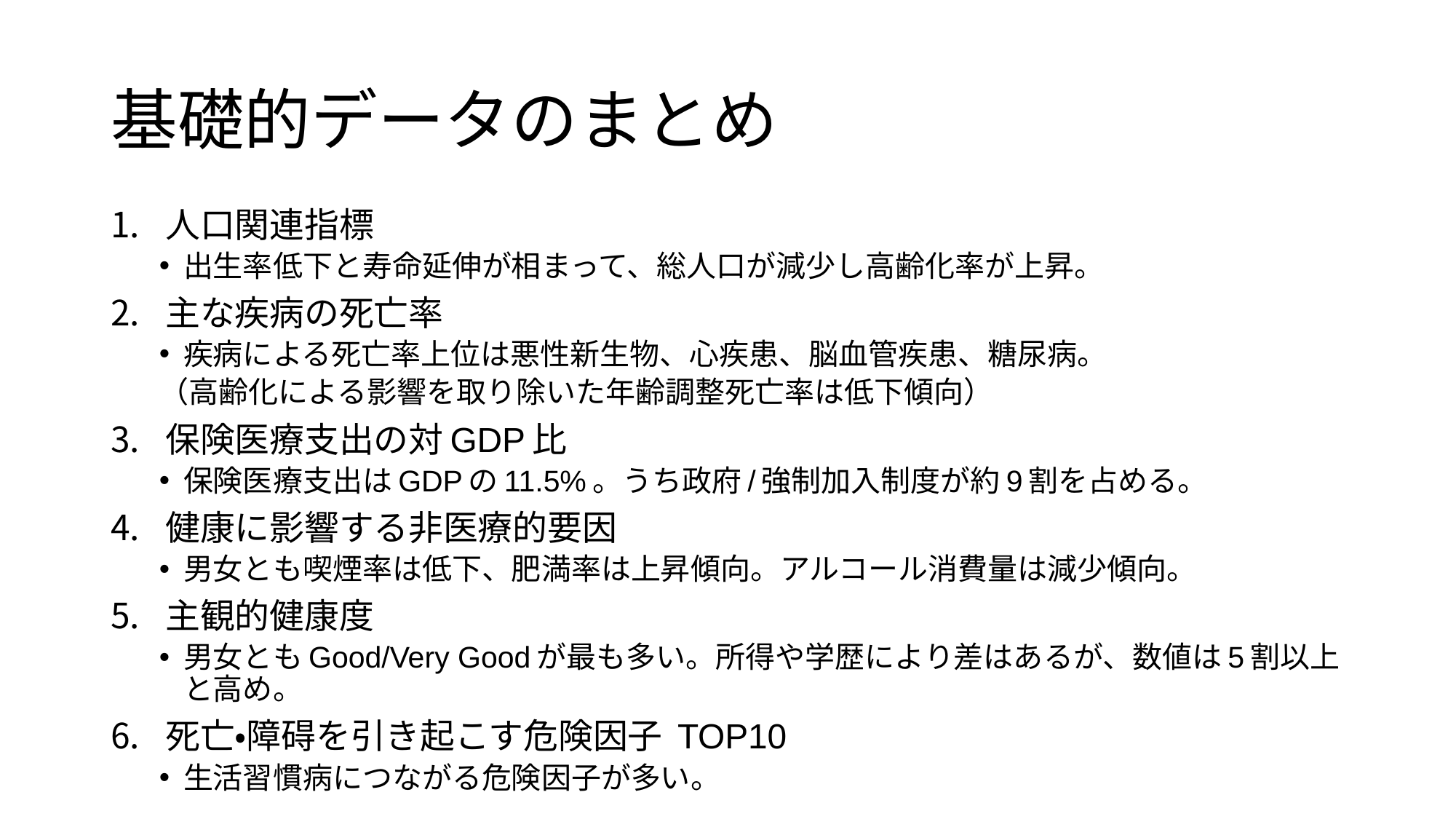

# 基礎的データのまとめ
人口関連指標
出生率低下と寿命延伸が相まって、総人口が減少し高齢化率が上昇。
主な疾病の死亡率
疾病による死亡率上位は悪性新生物、心疾患、脳血管疾患、糖尿病。
（高齢化による影響を取り除いた年齢調整死亡率は低下傾向）
保険医療支出の対GDP比
保険医療支出はGDPの11.5%。うち政府/強制加入制度が約9割を占める。
健康に影響する非医療的要因
男女とも喫煙率は低下、肥満率は上昇傾向。アルコール消費量は減少傾向。
主観的健康度
男女ともGood/Very Goodが最も多い。所得や学歴により差はあるが、数値は5割以上と高め。
死亡・障碍を引き起こす危険因子 TOP10
生活習慣病につながる危険因子が多い。